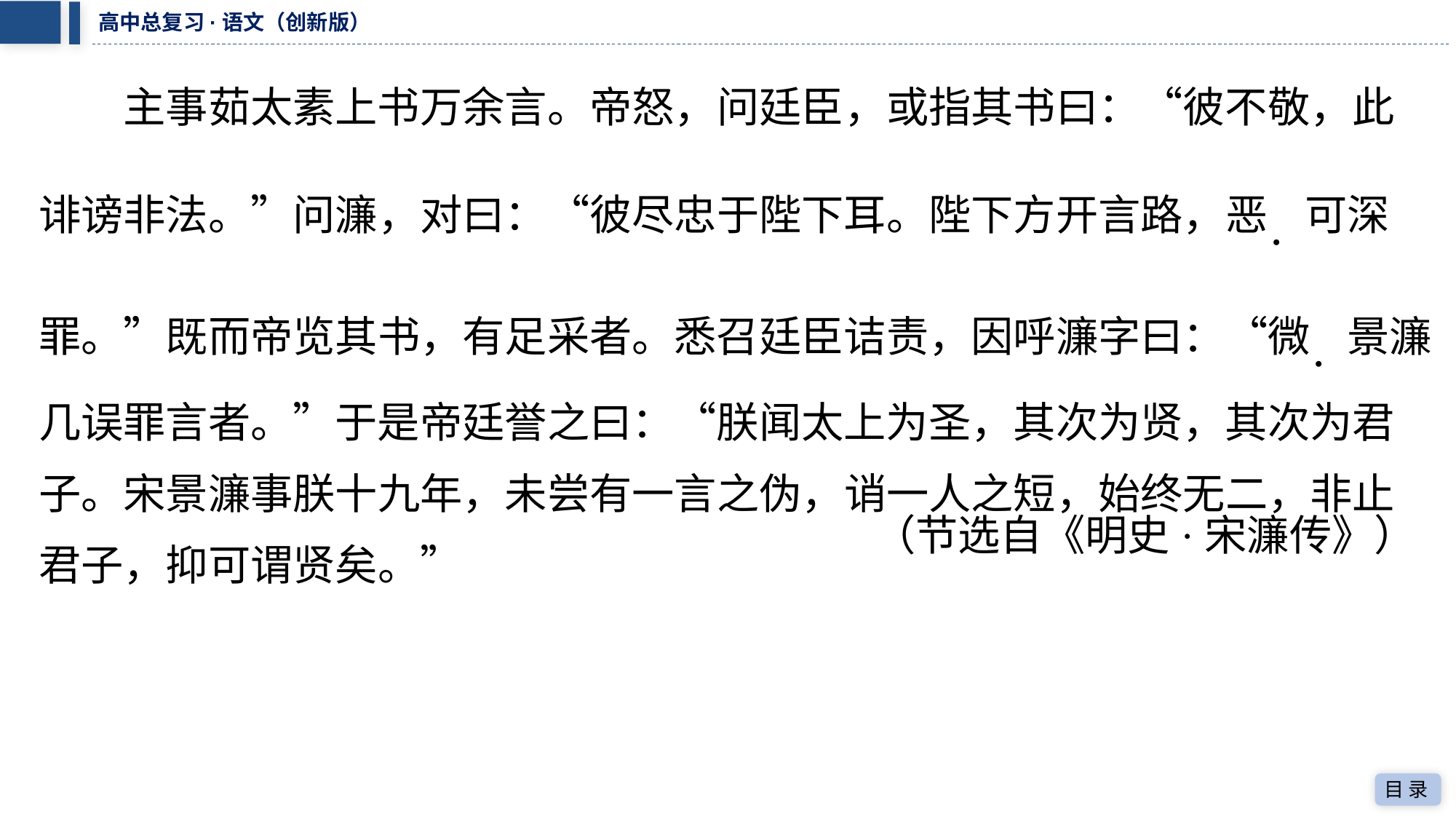

主事茹太素上书万余言。帝怒，问廷臣，或指其书曰：“彼不敬，此
诽谤非法。”问濂，对曰：“彼尽忠于陛下耳。陛下方开言路，恶．可深
罪。”既而帝览其书，有足采者。悉召廷臣诘责，因呼濂字曰：“微．景濂
几误罪言者。”于是帝廷誉之曰：“朕闻太上为圣，其次为贤，其次为君
子。宋景濂事朕十九年，未尝有一言之伪，诮一人之短，始终无二，非止
君子，抑可谓贤矣。”
（节选自《明史·宋濂传》）